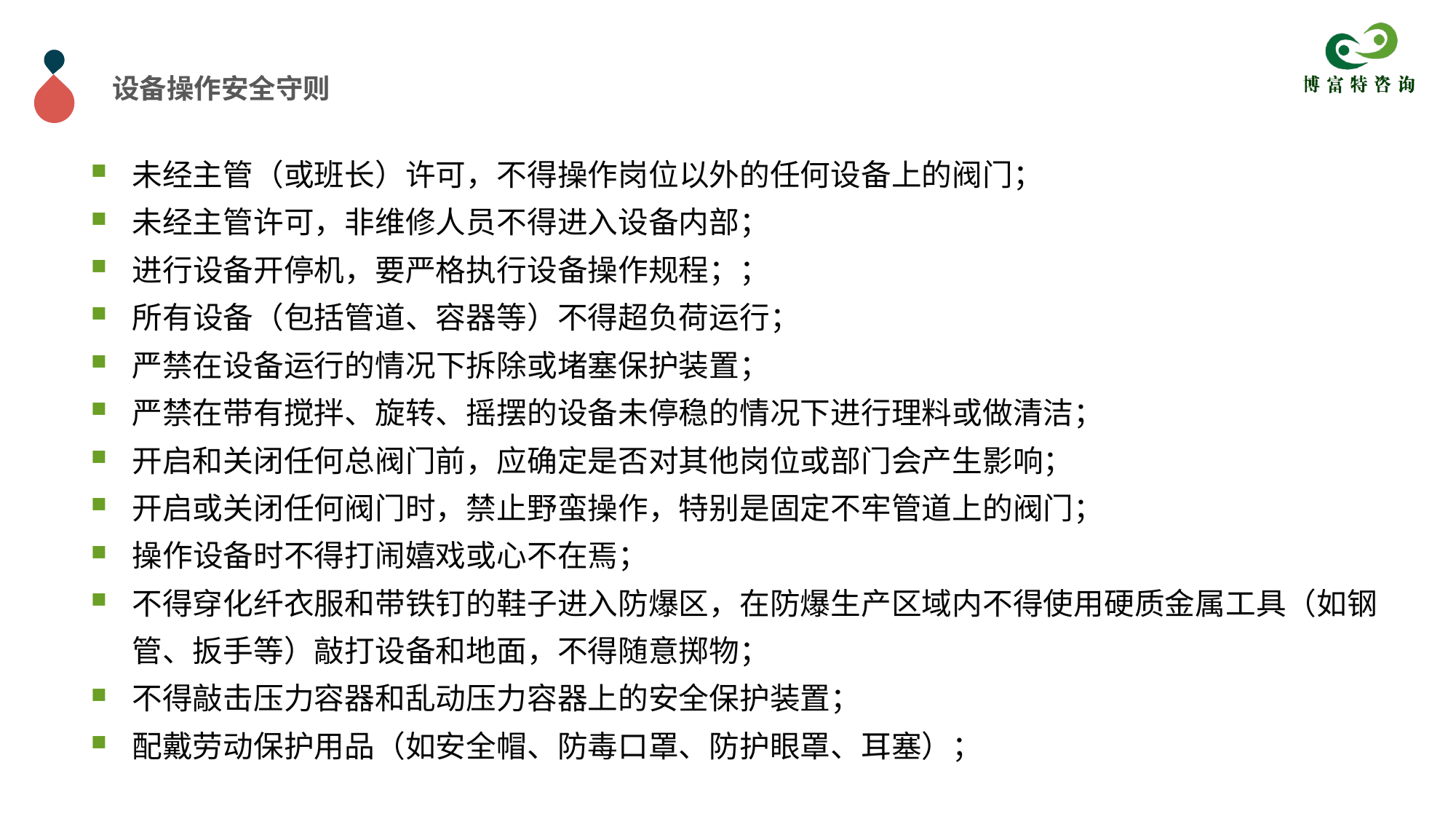

设备操作安全守则
未经主管（或班长）许可，不得操作岗位以外的任何设备上的阀门；
未经主管许可，非维修人员不得进入设备内部；
进行设备开停机，要严格执行设备操作规程；；
所有设备（包括管道、容器等）不得超负荷运行；
严禁在设备运行的情况下拆除或堵塞保护装置；
严禁在带有搅拌、旋转、摇摆的设备未停稳的情况下进行理料或做清洁；
开启和关闭任何总阀门前，应确定是否对其他岗位或部门会产生影响；
开启或关闭任何阀门时，禁止野蛮操作，特别是固定不牢管道上的阀门；
操作设备时不得打闹嬉戏或心不在焉；
不得穿化纤衣服和带铁钉的鞋子进入防爆区，在防爆生产区域内不得使用硬质金属工具（如钢管、扳手等）敲打设备和地面，不得随意掷物；
不得敲击压力容器和乱动压力容器上的安全保护装置；
配戴劳动保护用品（如安全帽、防毒口罩、防护眼罩、耳塞）；